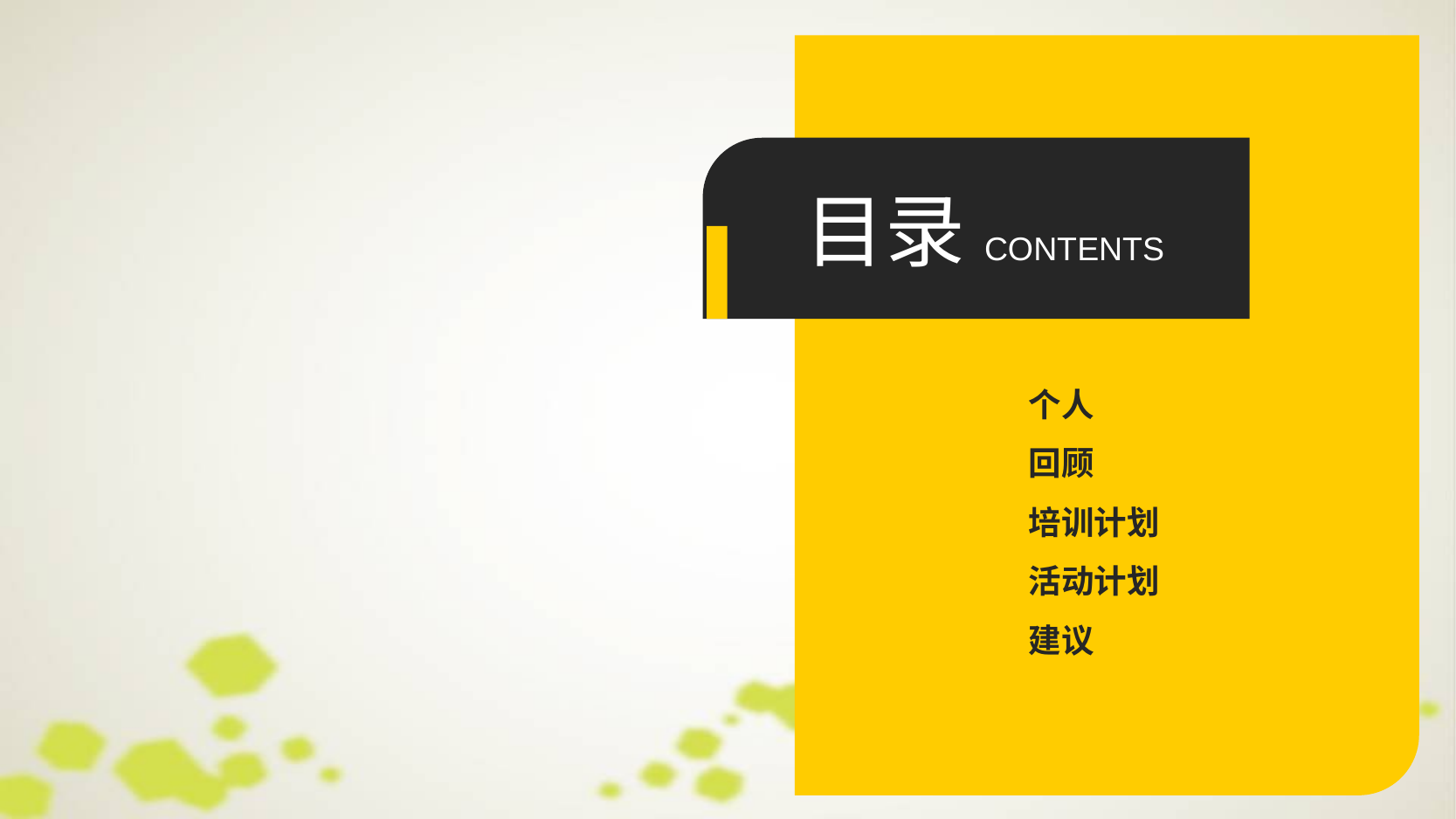

目录CONTENTS

个人
回顾
培训计划
活动计划
建议
2
6
8
9